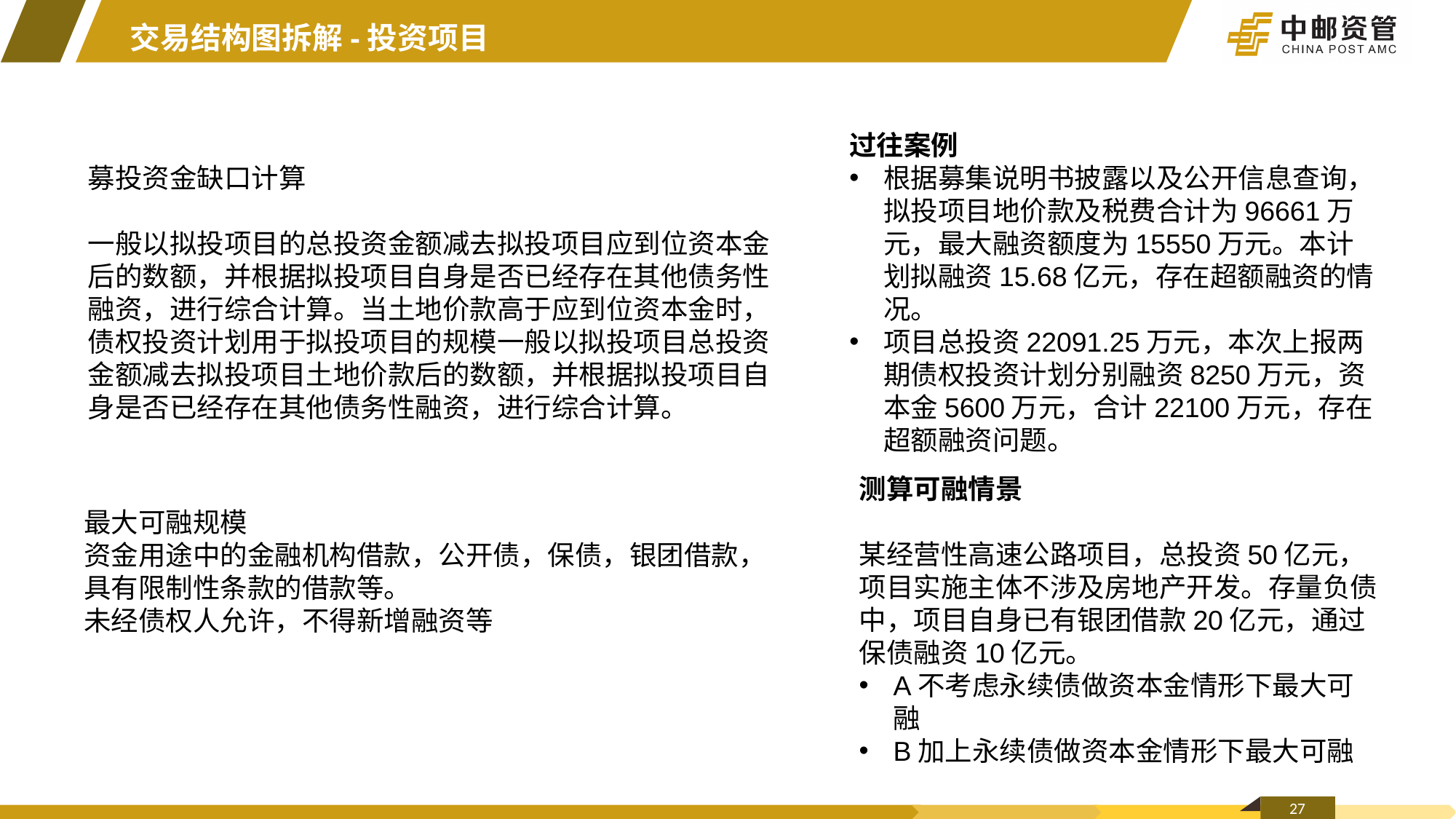

交易结构图拆解-投资项目
过往案例
根据募集说明书披露以及公开信息查询，拟投项目地价款及税费合计为96661万元，最大融资额度为15550万元。本计划拟融资15.68亿元，存在超额融资的情况。
项目总投资22091.25万元，本次上报两期债权投资计划分别融资8250万元，资本金5600万元，合计22100万元，存在超额融资问题。

募投资金缺口计算

一般以拟投项目的总投资金额减去拟投项目应到位资本金后的数额，并根据拟投项目自身是否已经存在其他债务性融资，进行综合计算。当土地价款高于应到位资本金时，债权投资计划用于拟投项目的规模一般以拟投项目总投资金额减去拟投项目土地价款后的数额，并根据拟投项目自身是否已经存在其他债务性融资，进行综合计算。

测算可融情景

某经营性高速公路项目，总投资50亿元，项目实施主体不涉及房地产开发。存量负债中，项目自身已有银团借款20亿元，通过保债融资10亿元。
A不考虑永续债做资本金情形下最大可融
B加上永续债做资本金情形下最大可融

最大可融规模
资金用途中的金融机构借款，公开债，保债，银团借款，具有限制性条款的借款等。
未经债权人允许，不得新增融资等